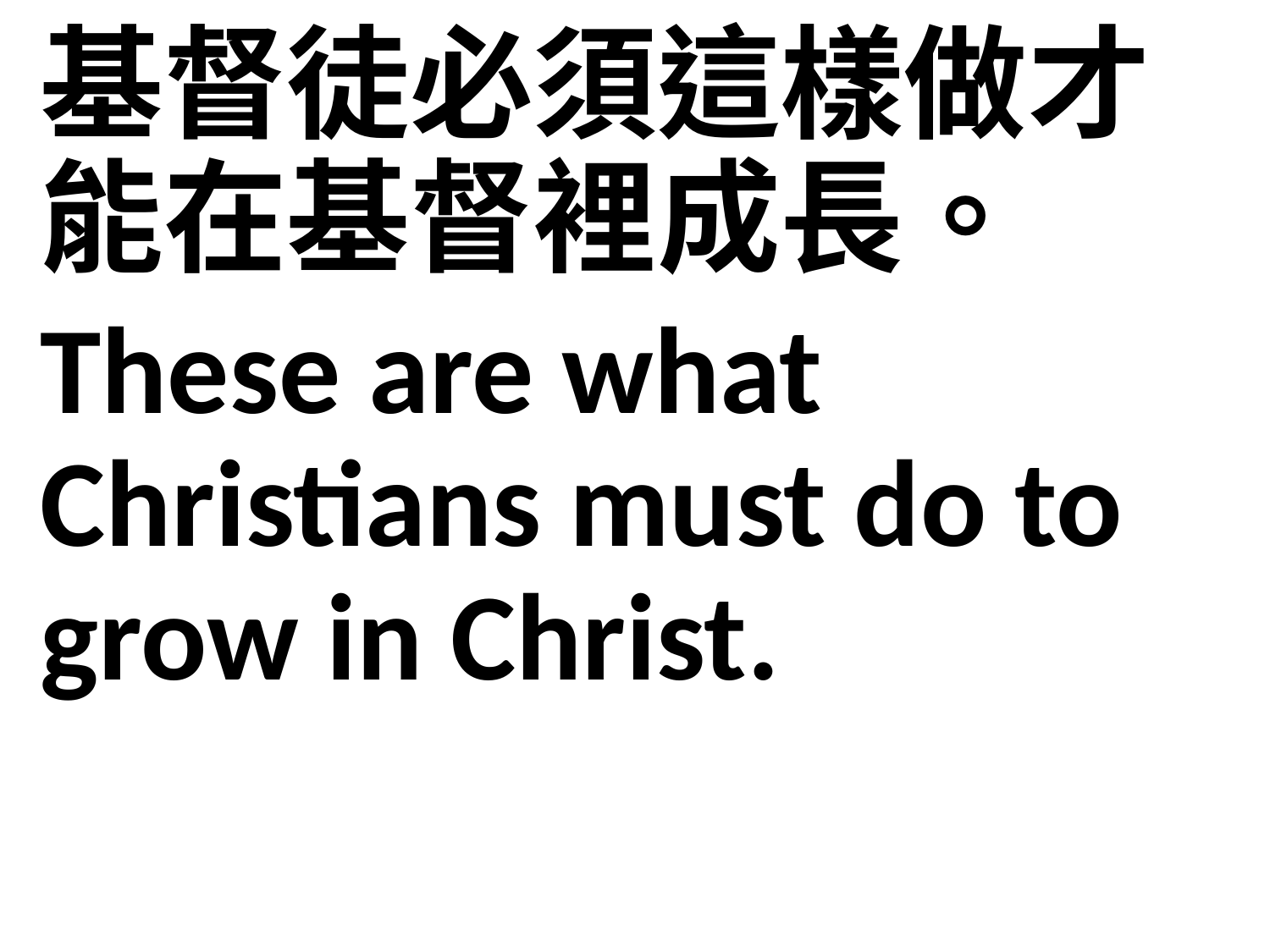

基督徒必須這樣做才能在基督裡成長。
These are what Christians must do to grow in Christ.